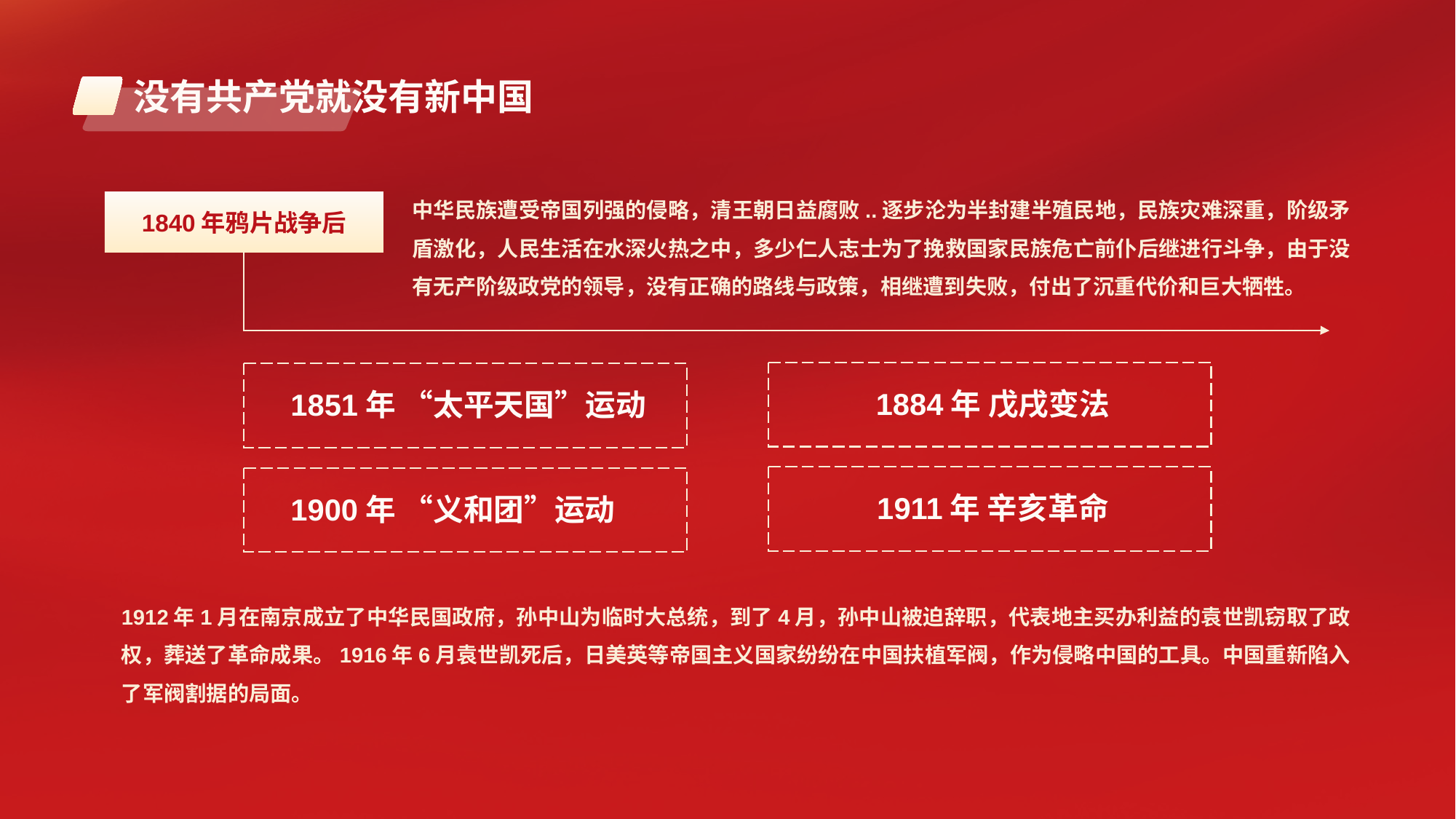

没有共产党就没有新中国

中华民族遭受帝国列强的侵略，清王朝日益腐败..逐步沦为半封建半殖民地，民族灾难深重，阶级矛盾激化，人民生活在水深火热之中，多少仁人志士为了挽救国家民族危亡前仆后继进行斗争，由于没有无产阶级政党的领导，没有正确的路线与政策，相继遭到失败，付出了沉重代价和巨大牺牲。
1840年鸦片战争后

1884年 戊戌变法

1851年 “太平天国”运动

1911年 辛亥革命

1900年 “义和团”运动
1912年1月在南京成立了中华民国政府，孙中山为临时大总统，到了4月，孙中山被迫辞职，代表地主买办利益的袁世凯窃取了政权，葬送了革命成果。1916年6月袁世凯死后，日美英等帝国主义国家纷纷在中国扶植军阀，作为侵略中国的工具。中国重新陷入了军阀割据的局面。